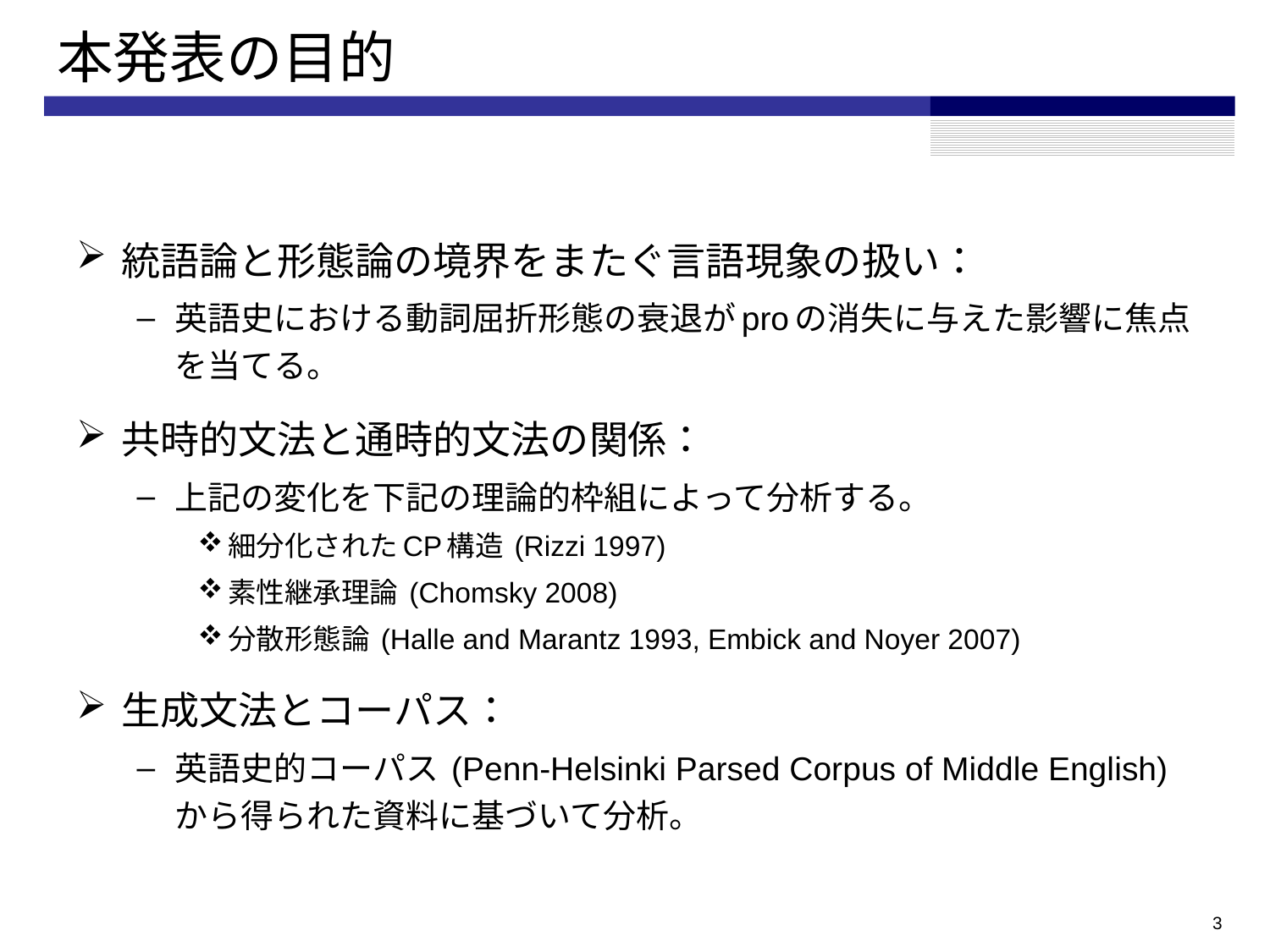

# 本発表の目的

統語論と形態論の境界をまたぐ言語現象の扱い：
英語史における動詞屈折形態の衰退がproの消失に与えた影響に焦点を当てる。
共時的文法と通時的文法の関係：
上記の変化を下記の理論的枠組によって分析する。
細分化されたCP構造 (Rizzi 1997)
素性継承理論 (Chomsky 2008)
分散形態論 (Halle and Marantz 1993, Embick and Noyer 2007)
生成文法とコーパス：
英語史的コーパス (Penn-Helsinki Parsed Corpus of Middle English) から得られた資料に基づいて分析。
3